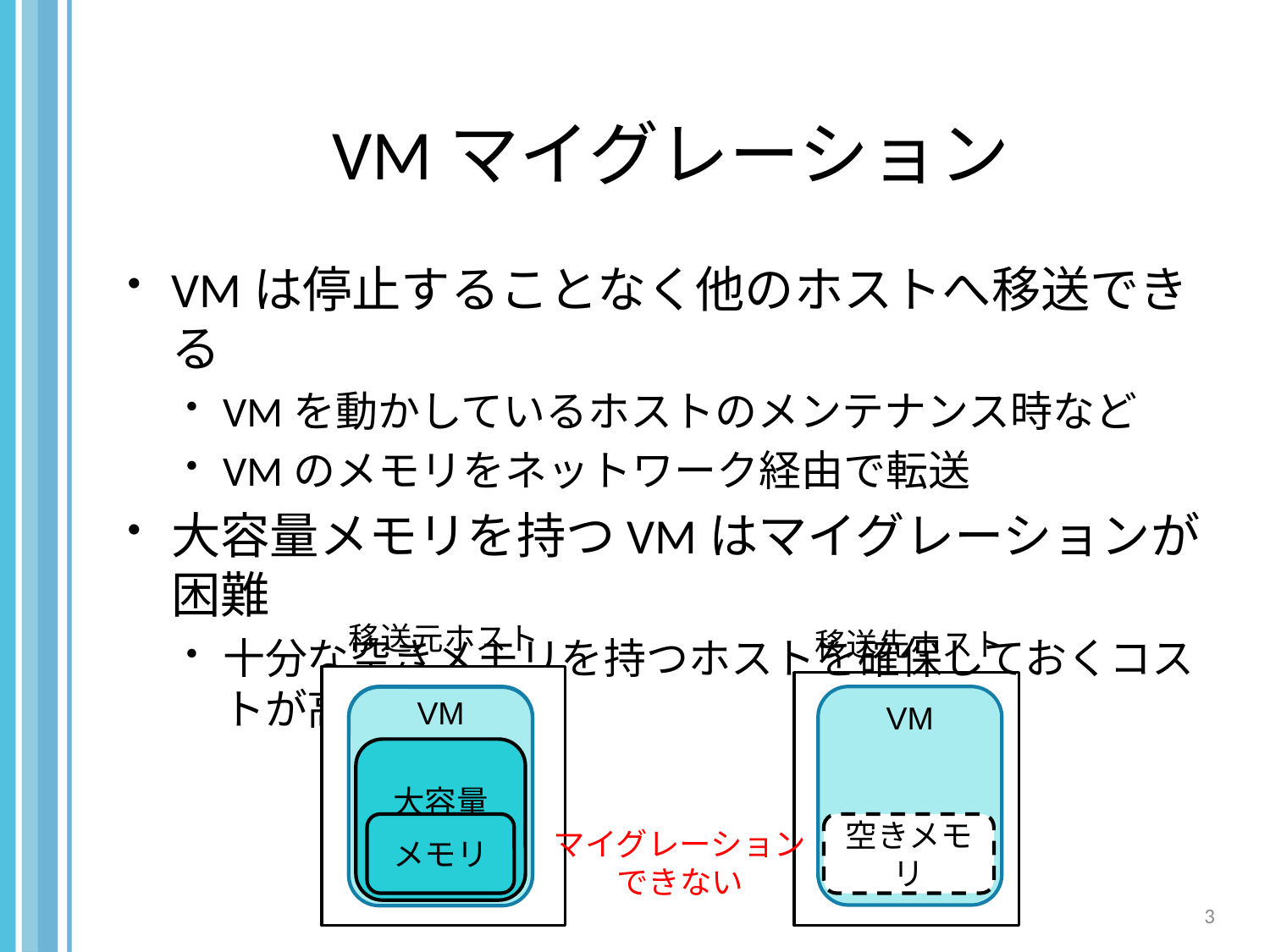

# VMマイグレーション
VMは停止することなく他のホストへ移送できる
VMを動かしているホストのメンテナンス時など
VMのメモリをネットワーク経由で転送
大容量メモリを持つVMはマイグレーションが困難
十分な空きメモリを持つホストを確保しておくコストが高い
移送元ホスト
移送先ホスト

VM

VM

VM
大容量
メモリ
メモリ
空きメモリ
マイグレーション
できない
3